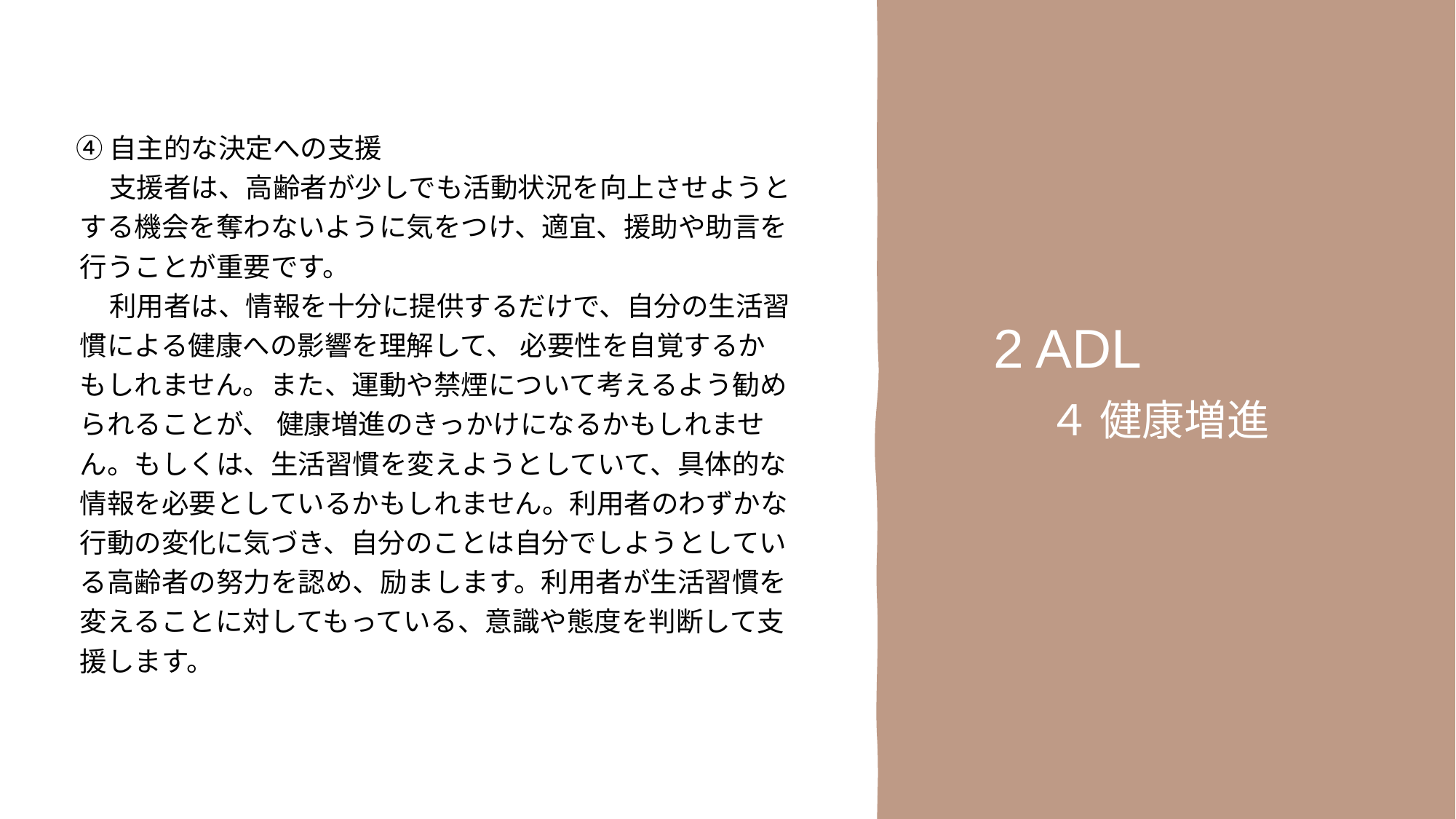

④ 自主的な決定への支援
　 　支援者は、高齢者が少しでも活動状況を向上させようと
    する機会を奪わないように気をつけ、適宜、援助や助言を
    行うことが重要です。
　 　利用者は、情報を十分に提供するだけで、自分の生活習
    慣による健康への影響を理解して、 必要性を自覚するか
    もしれません。また、運動や禁煙について考えるよう勧め
    られることが、 健康増進のきっかけになるかもしれませ
    ん。もしくは、生活習慣を変えようとしていて、具体的な
    情報を必要としているかもしれません。利用者のわずかな
    行動の変化に気づき、自分のことは自分でしようとしてい
    る高齢者の努力を認め、励まします。利用者が生活習慣を
    変えることに対してもっている、意識や態度を判断して支
    援します。

2 ADL
　４ 健康増進